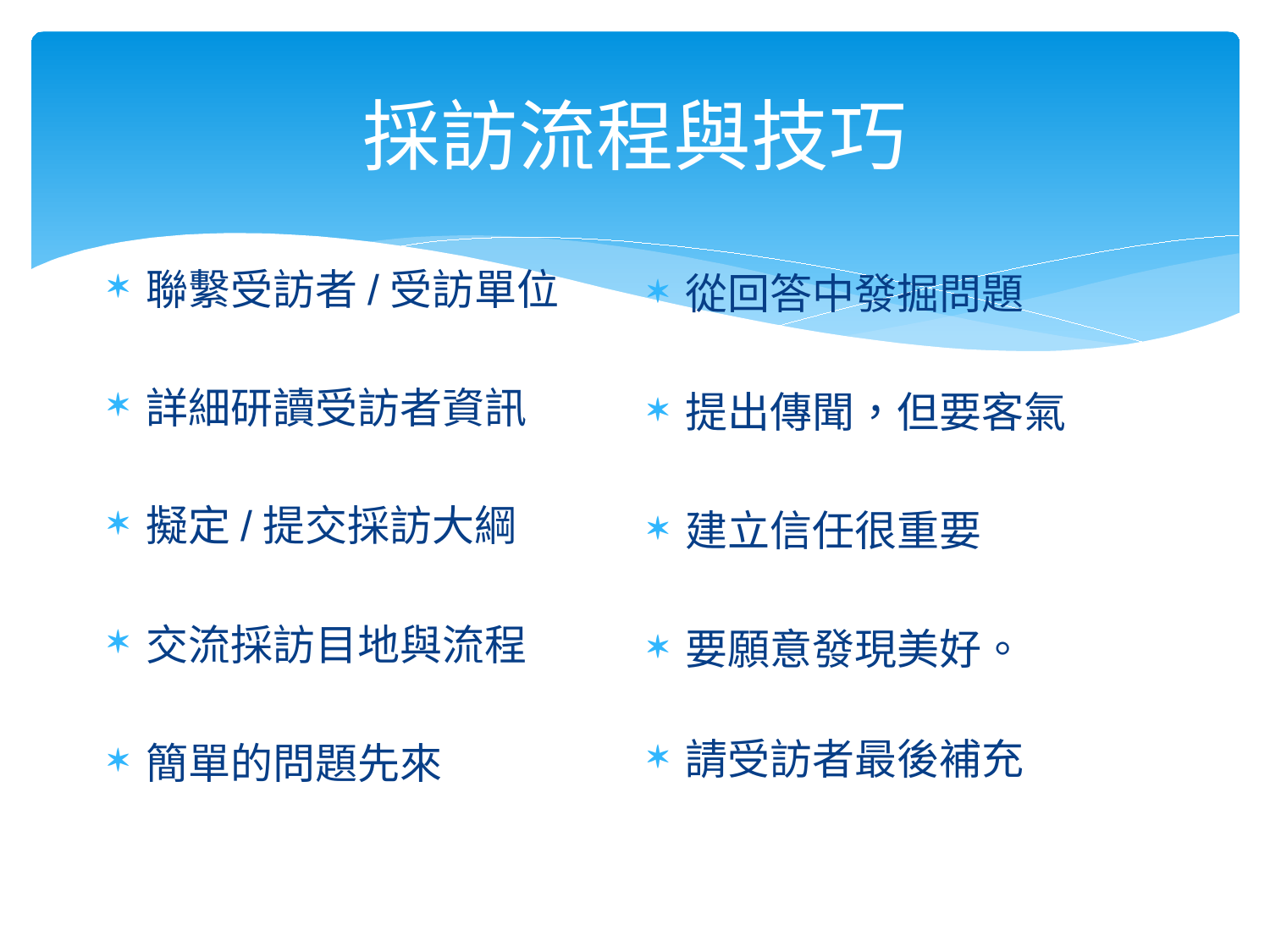

# 採訪流程與技巧

從回答中發掘問題

提出傳聞，但要客氣

建立信任很重要

要願意發現美好。
請受訪者最後補充

聯繫受訪者/受訪單位

詳細研讀受訪者資訊

擬定/提交採訪大綱

交流採訪目地與流程

簡單的問題先來